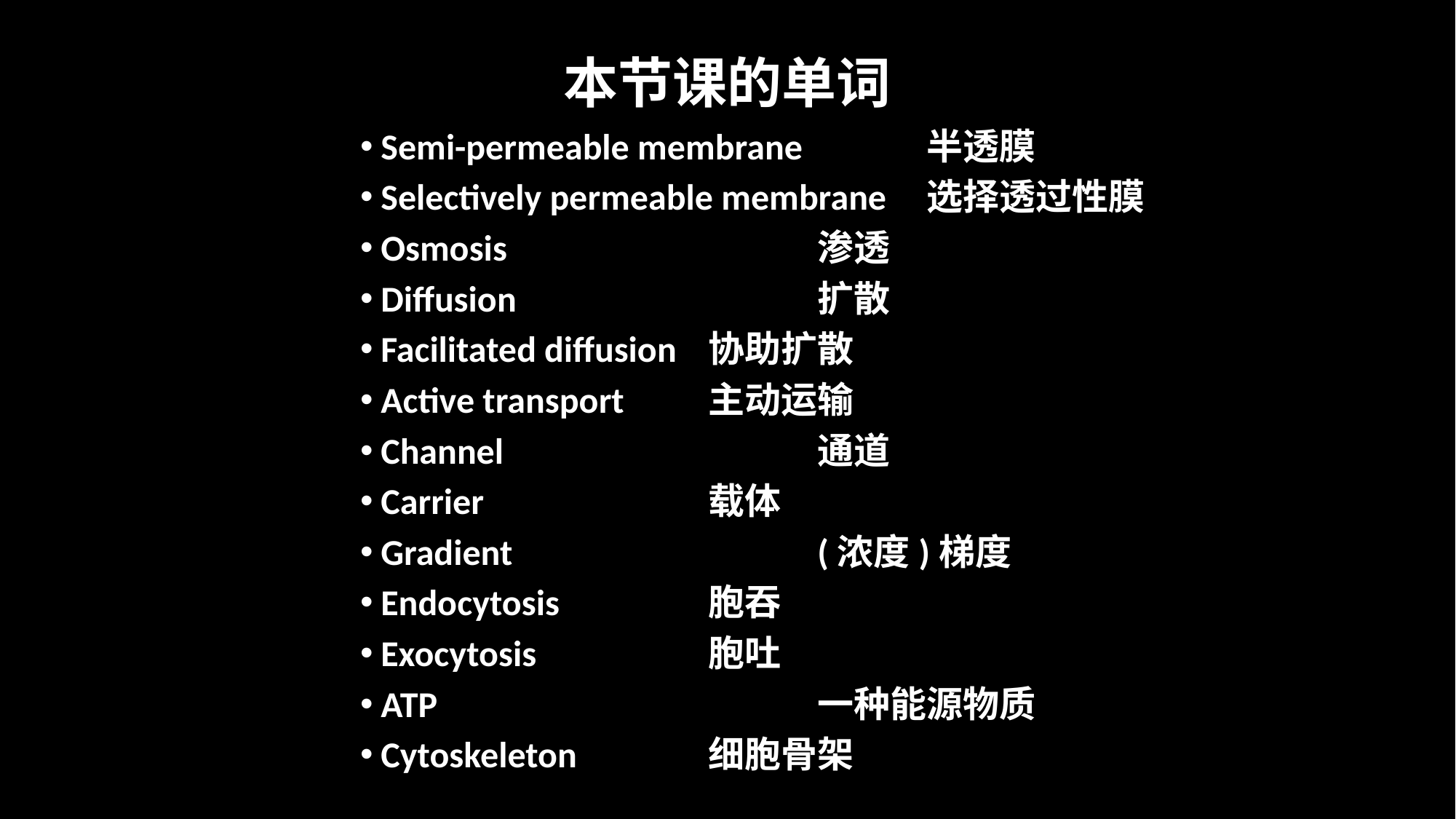

# 本节课的单词
Semi-permeable membrane		半透膜
Selectively permeable membrane	选择透过性膜
Osmosis			渗透
Diffusion			扩散
Facilitated diffusion	协助扩散
Active transport	主动运输
Channel			通道
Carrier			载体
Gradient			(浓度)梯度
Endocytosis		胞吞
Exocytosis		胞吐
ATP				一种能源物质
Cytoskeleton		细胞骨架